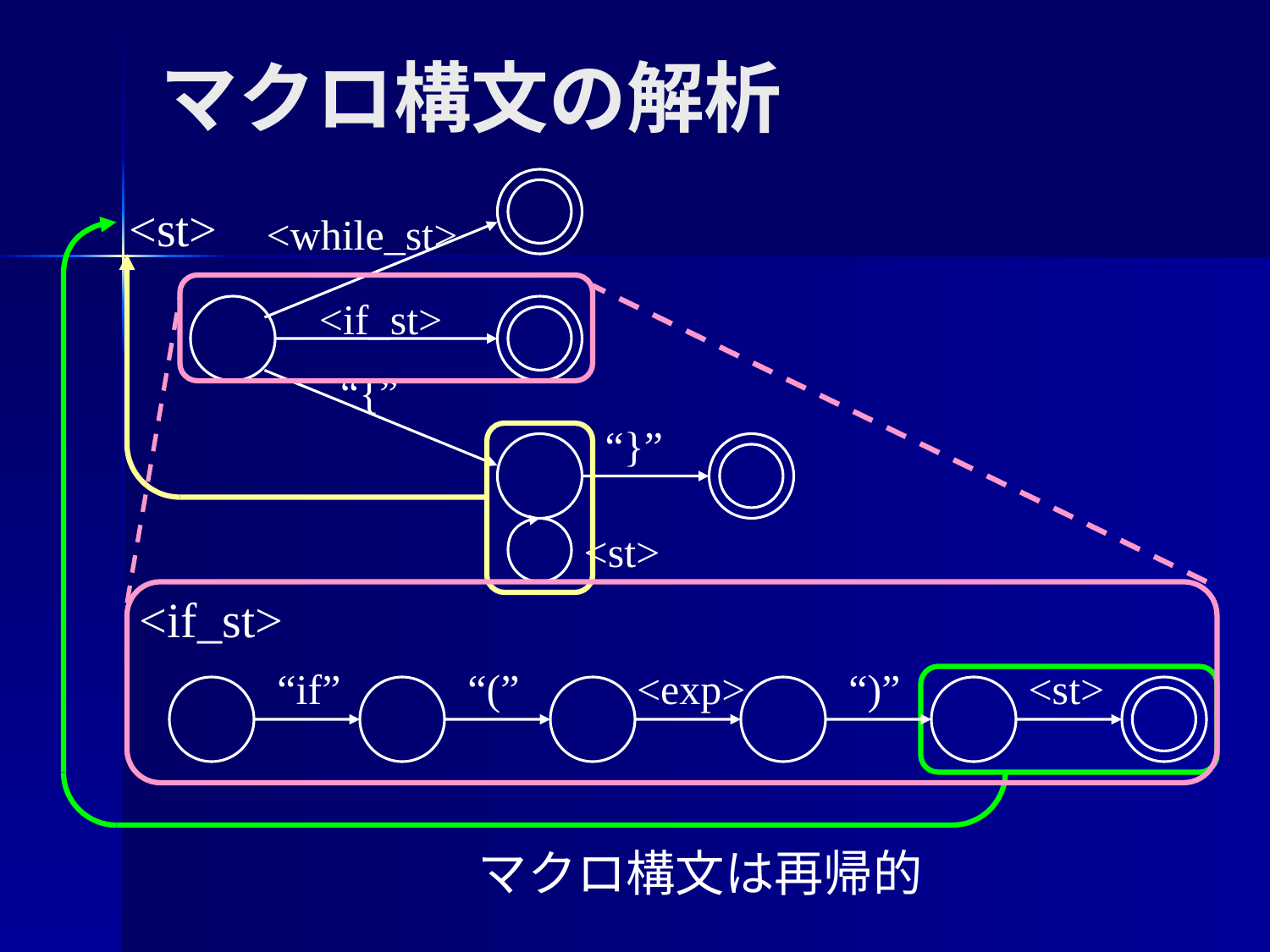

マクロ構文の解析

<st>
<while_st>

<if_st>

“if”
“(”
<exp>
“)”
<st>

<if_st>

“{”

“}”

<st>

マクロ構文は再帰的